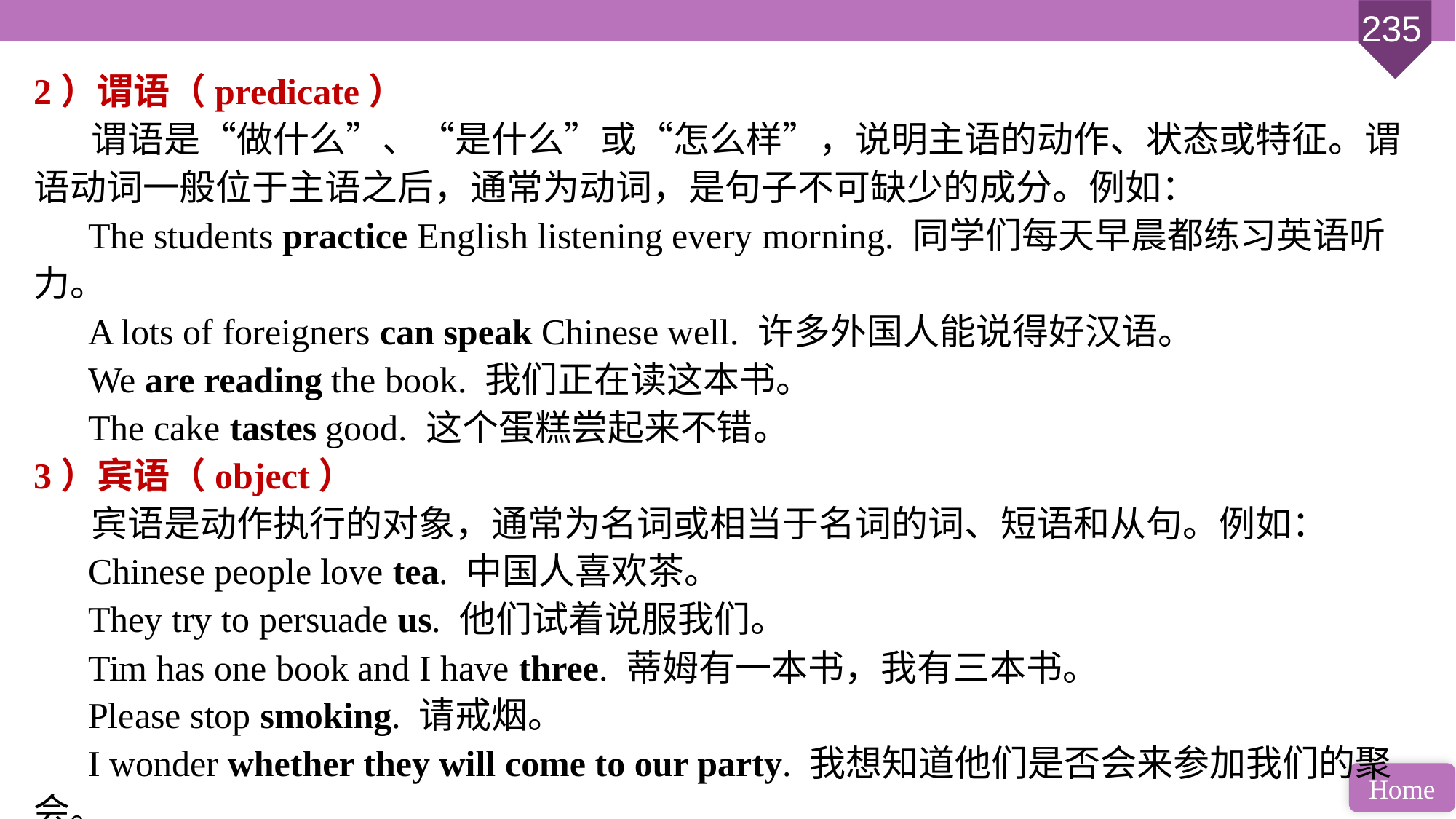

2）谓语（predicate）
      谓语是“做什么”、“是什么”或“怎么样”，说明主语的动作、状态或特征。谓语动词一般位于主语之后，通常为动词，是句子不可缺少的成分。例如：
      The students practice English listening every morning. 同学们每天早晨都练习英语听力。
      A lots of foreigners can speak Chinese well. 许多外国人能说得好汉语。
      We are reading the book. 我们正在读这本书。
      The cake tastes good. 这个蛋糕尝起来不错。
3）宾语（object）
      宾语是动作执行的对象，通常为名词或相当于名词的词、短语和从句。例如：
      Chinese people love tea. 中国人喜欢茶。
      They try to persuade us. 他们试着说服我们。
      Tim has one book and I have three. 蒂姆有一本书，我有三本书。
      Please stop smoking. 请戒烟。
      I wonder whether they will come to our party. 我想知道他们是否会来参加我们的聚会。